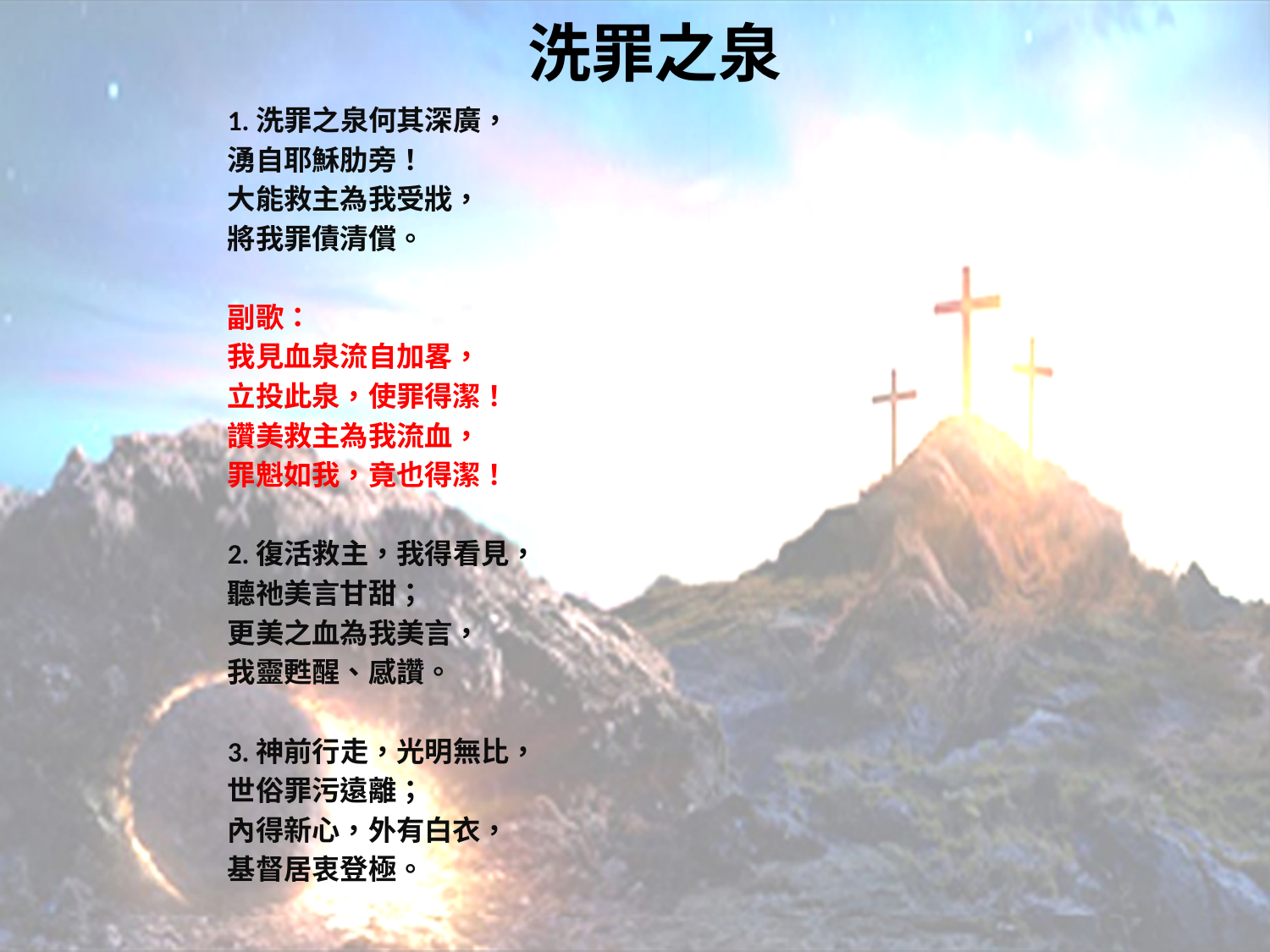

# 洗罪之泉
1.洗罪之泉何其深廣，
湧自耶穌肋旁！
大能救主為我受戕，
將我罪債清償。

副歌：
我見血泉流自加畧，
立投此泉，使罪得潔！
讚美救主為我流血，
罪魁如我，竟也得潔！

2.復活救主，我得看見，
聽祂美言甘甜；
更美之血為我美言，
我靈甦醒、感讚。

3.神前行走，光明無比，
世俗罪污遠離；
內得新心，外有白衣，
基督居衷登極。